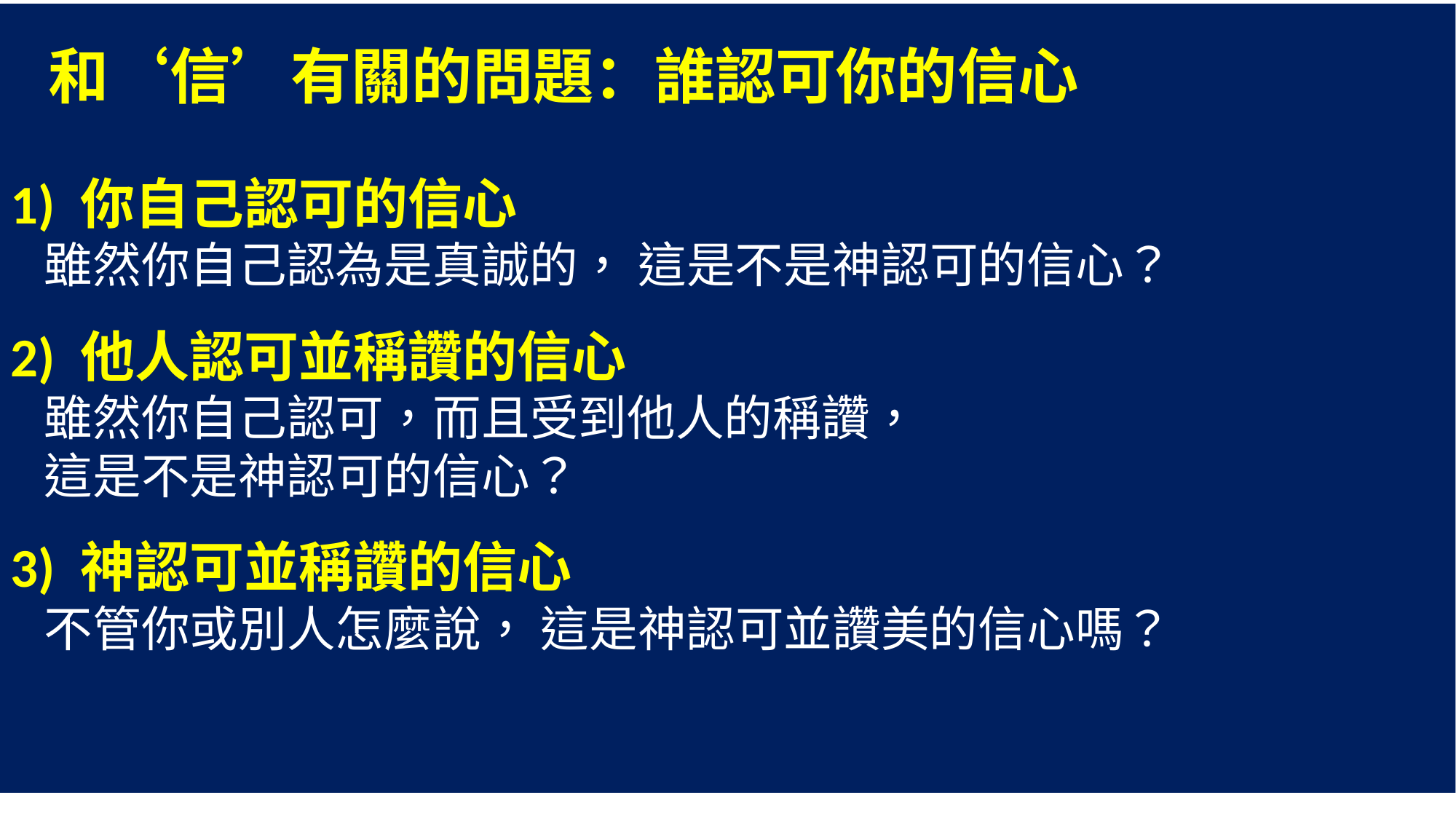

和‘信’有關的問題：誰認可你的信心

1) 你自己認可的信心
  雖然你自己認為是真誠的， 這是不是神認可的信心？

2) 他人認可並稱讚的信心
  雖然你自己認可，而且受到他人的稱讚，
  這是不是神認可的信心？

3) 神認可並稱讚的信心
  不管你或別人怎麼說， 這是神認可並讚美的信心嗎？